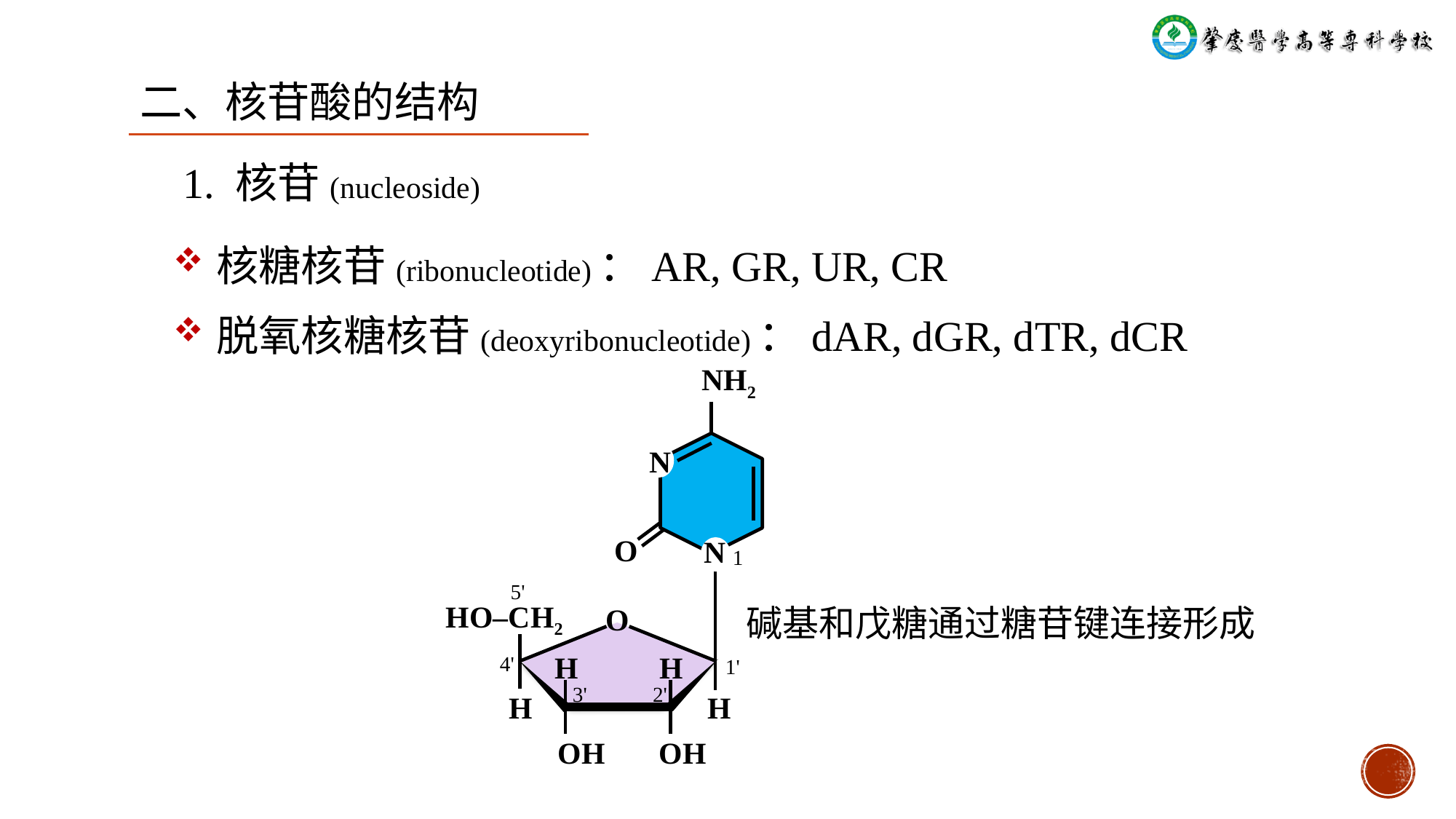

二、核苷酸的结构
1. 核苷(nucleoside)
核糖核苷(ribonucleotide)：AR, GR, UR, CR
脱氧核糖核苷(deoxyribonucleotide)：dAR, dGR, dTR, dCR
NH2

N

O
N

1
5'
HO‒CH2
O

H
H

4'
1'
3'
2'
H
H
OH
OH
碱基和戊糖通过糖苷键连接形成